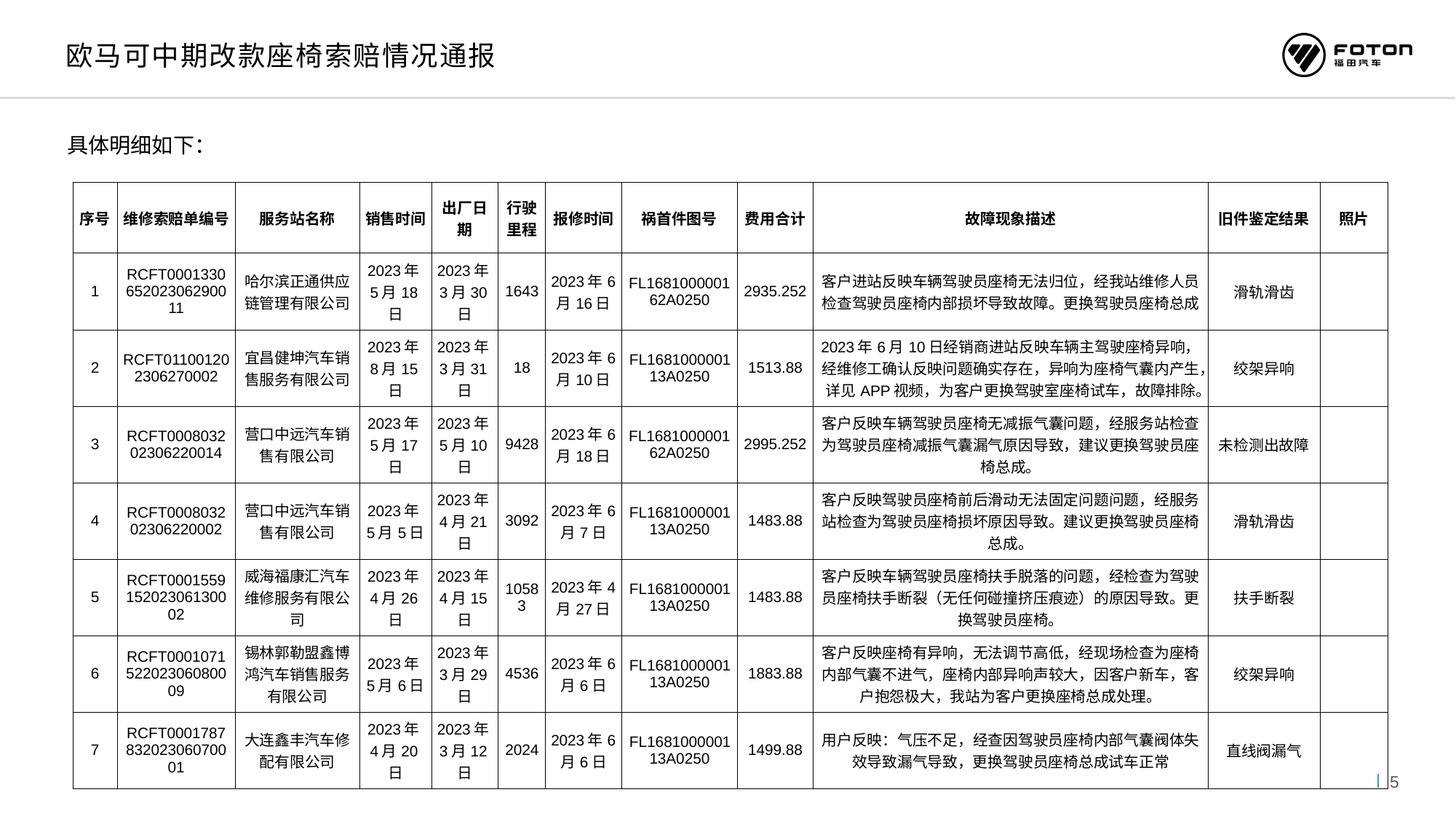

欧马可中期改款座椅索赔情况通报
具体明细如下：
| 序号 | 维修索赔单编号 | 服务站名称 | 销售时间 | 出厂日期 | 行驶里程 | 报修时间 | 祸首件图号 | 费用合计 | 故障现象描述 | 旧件鉴定结果 | 照片 |
| --- | --- | --- | --- | --- | --- | --- | --- | --- | --- | --- | --- |
| 1 | RCFT000133065202306290011 | 哈尔滨正通供应链管理有限公司 | 2023年5月18日 | 2023年3月30日 | 1643 | 2023年6月16日 | FL168100000162A0250 | 2935.252 | 客户进站反映车辆驾驶员座椅无法归位，经我站维修人员检查驾驶员座椅内部损坏导致故障。更换驾驶员座椅总成 | 滑轨滑齿 |  |
| 2 | RCFT011001202306270002 | 宜昌健坤汽车销售服务有限公司 | 2023年8月15日 | 2023年3月31日 | 18 | 2023年6月10日 | FL168100000113A0250 | 1513.88 | 2023年6月10日经销商进站反映车辆主驾驶座椅异响，经维修工确认反映问题确实存在，异响为座椅气囊内产生，详见APP视频，为客户更换驾驶室座椅试车，故障排除。 | 绞架异响 |  |
| 3 | RCFT000803202306220014 | 营口中远汽车销售有限公司 | 2023年5月17日 | 2023年5月10日 | 9428 | 2023年6月18日 | FL168100000162A0250 | 2995.252 | 客户反映车辆驾驶员座椅无减振气囊问题，经服务站检查为驾驶员座椅减振气囊漏气原因导致，建议更换驾驶员座椅总成。 | 未检测出故障 |  |
| 4 | RCFT000803202306220002 | 营口中远汽车销售有限公司 | 2023年5月5日 | 2023年4月21日 | 3092 | 2023年6月7日 | FL168100000113A0250 | 1483.88 | 客户反映驾驶员座椅前后滑动无法固定问题问题，经服务站检查为驾驶员座椅损坏原因导致。建议更换驾驶员座椅总成。 | 滑轨滑齿 |  |
| 5 | RCFT000155915202306130002 | 威海福康汇汽车维修服务有限公司 | 2023年4月26日 | 2023年4月15日 | 10583 | 2023年4月27日 | FL168100000113A0250 | 1483.88 | 客户反映车辆驾驶员座椅扶手脱落的问题，经检查为驾驶员座椅扶手断裂（无任何碰撞挤压痕迹）的原因导致。更换驾驶员座椅。 | 扶手断裂 |  |
| 6 | RCFT000107152202306080009 | 锡林郭勒盟鑫博鸿汽车销售服务有限公司 | 2023年5月6日 | 2023年3月29日 | 4536 | 2023年6月6日 | FL168100000113A0250 | 1883.88 | 客户反映座椅有异响，无法调节高低，经现场检查为座椅内部气囊不进气，座椅内部异响声较大，因客户新车，客户抱怨极大，我站为客户更换座椅总成处理。 | 绞架异响 |  |
| 7 | RCFT000178783202306070001 | 大连鑫丰汽车修配有限公司 | 2023年4月20日 | 2023年3月12日 | 2024 | 2023年6月6日 | FL168100000113A0250 | 1499.88 | 用户反映：气压不足，经查因驾驶员座椅内部气囊阀体失效导致漏气导致，更换驾驶员座椅总成试车正常 | 直线阀漏气 |  |